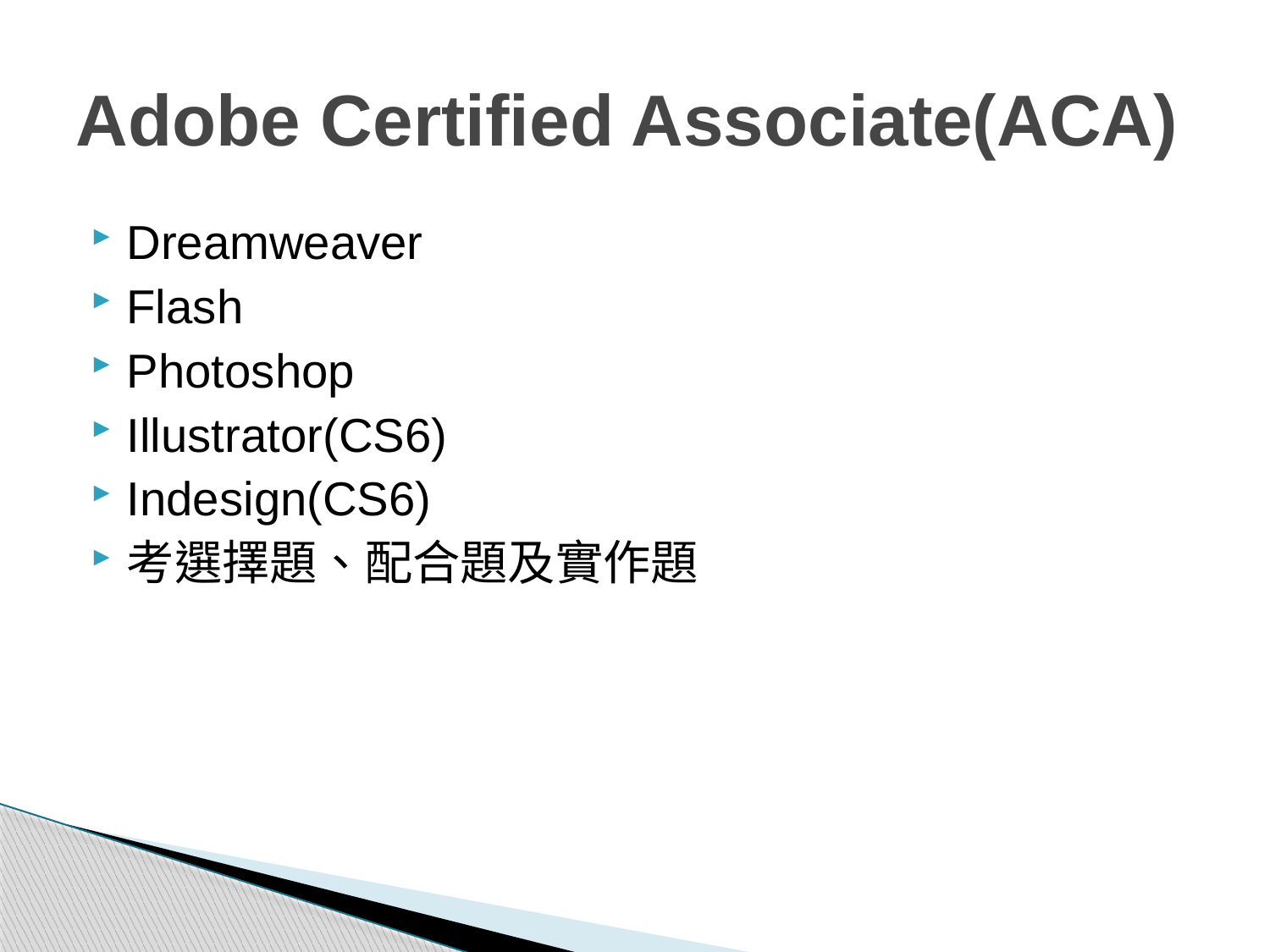

# Adobe Certified Associate(ACA)
Dreamweaver
Flash
Photoshop
Illustrator(CS6)
Indesign(CS6)
考選擇題、配合題及實作題